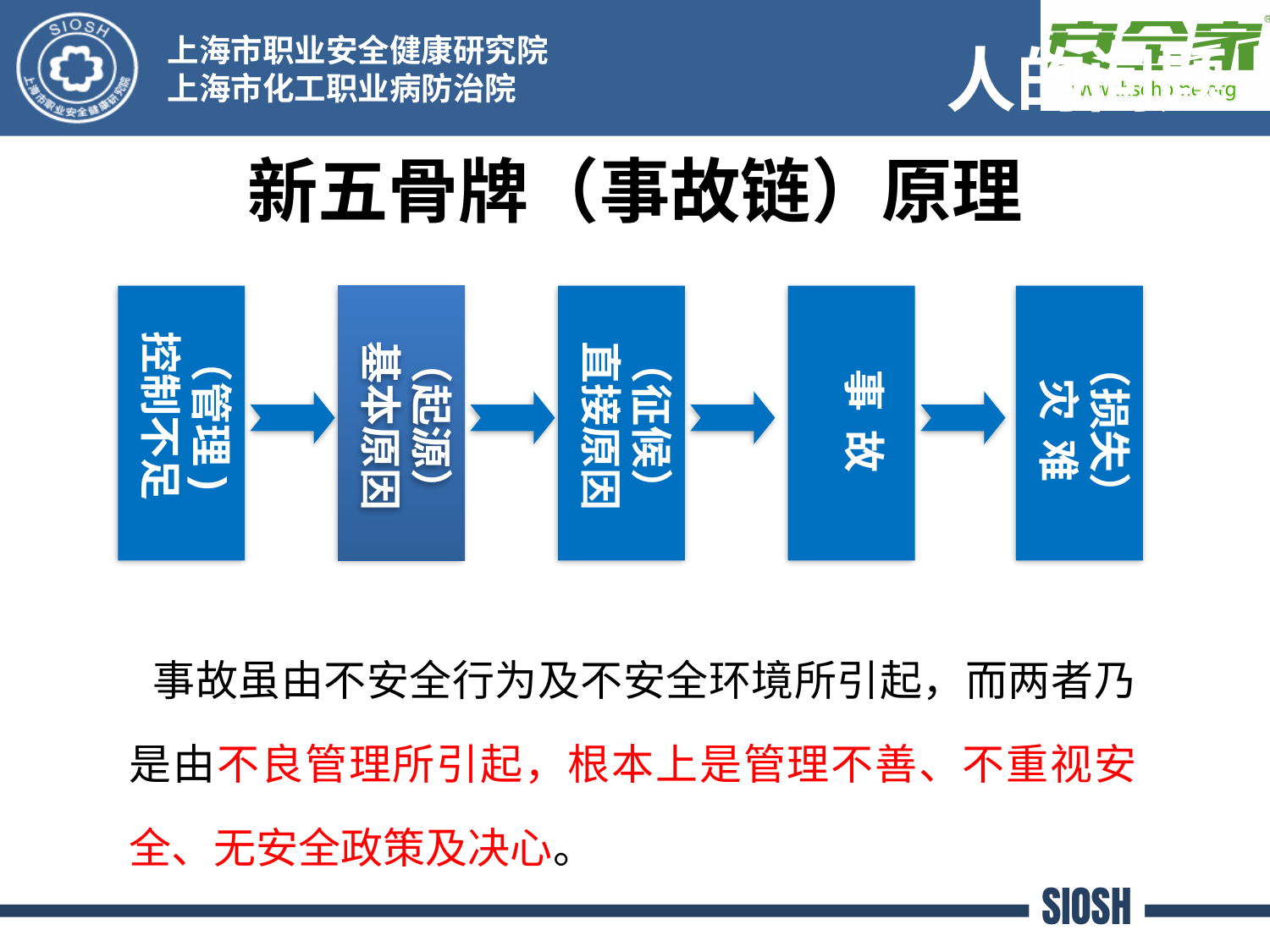

人的问题
新五骨牌（事故链）原理

（管理)
控制不足
（起源）
基本原因
（征候）
直接原因
事  故
（损失）
灾  难

      事故虽由不安全行为及不安全环境所引起，而两者乃是由不良管理所引起，根本上是管理不善、不重视安全、无安全政策及决心。